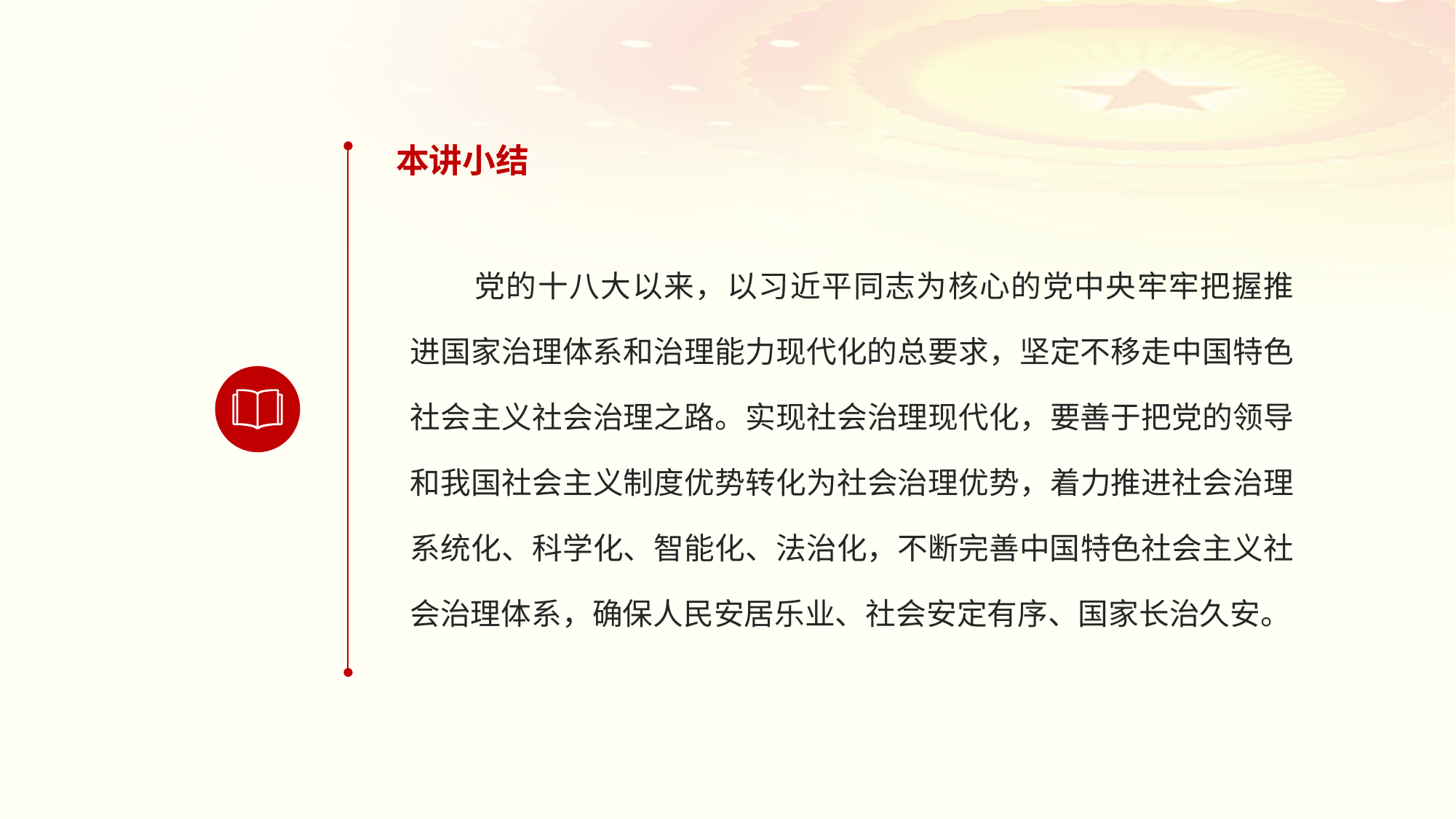

本讲小结

党的十八大以来，以习近平同志为核心的党中央牢牢把握推进国家治理体系和治理能力现代化的总要求，坚定不移走中国特色社会主义社会治理之路。实现社会治理现代化，要善于把党的领导和我国社会主义制度优势转化为社会治理优势，着力推进社会治理系统化、科学化、智能化、法治化，不断完善中国特色社会主义社会治理体系，确保人民安居乐业、社会安定有序、国家长治久安。